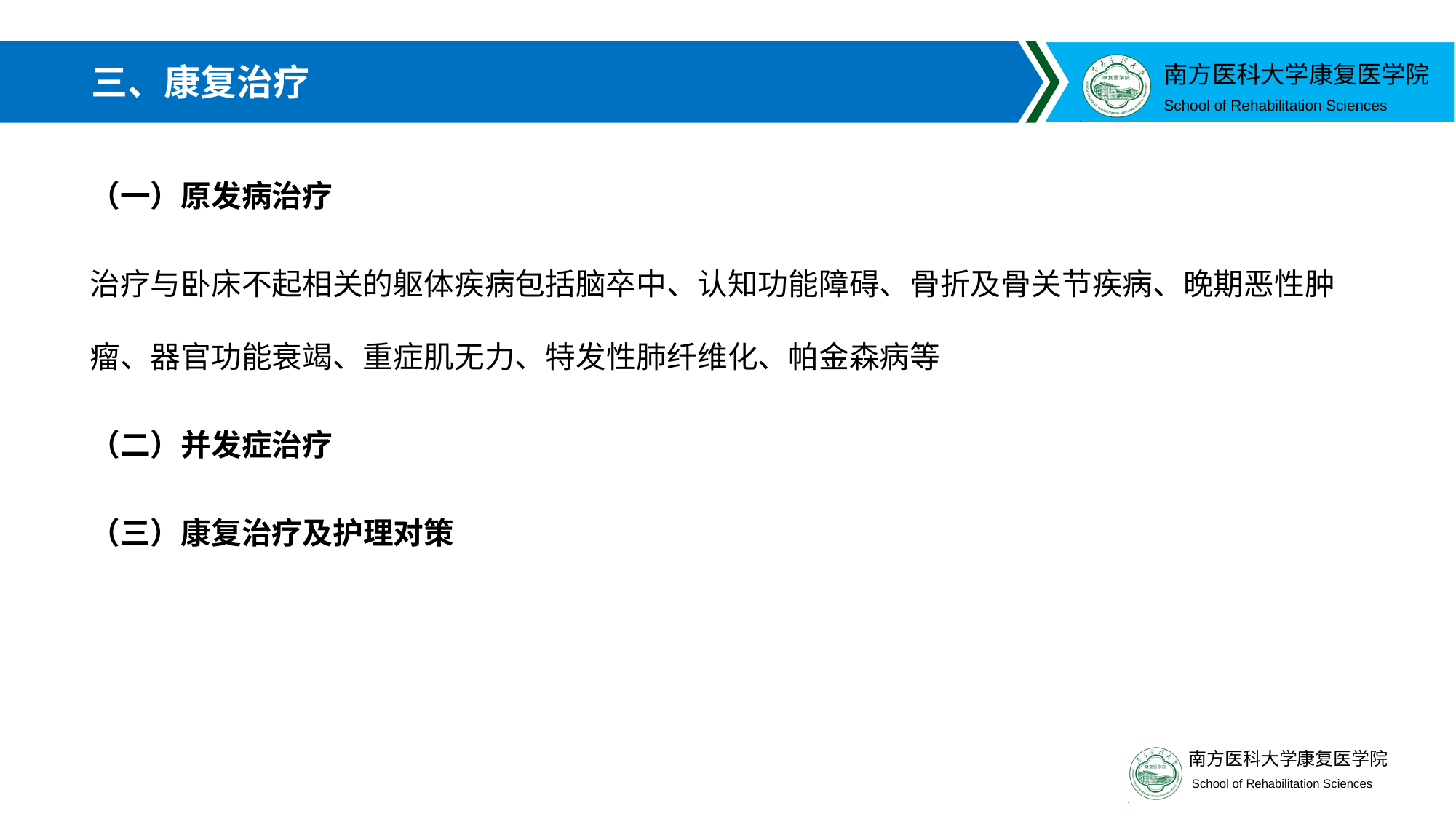

# 三、康复治疗
（一）原发病治疗
治疗与卧床不起相关的躯体疾病包括脑卒中、认知功能障碍、骨折及骨关节疾病、晚期恶性肿瘤、器官功能衰竭、重症肌无力、特发性肺纤维化、帕金森病等
（二）并发症治疗
（三）康复治疗及护理对策